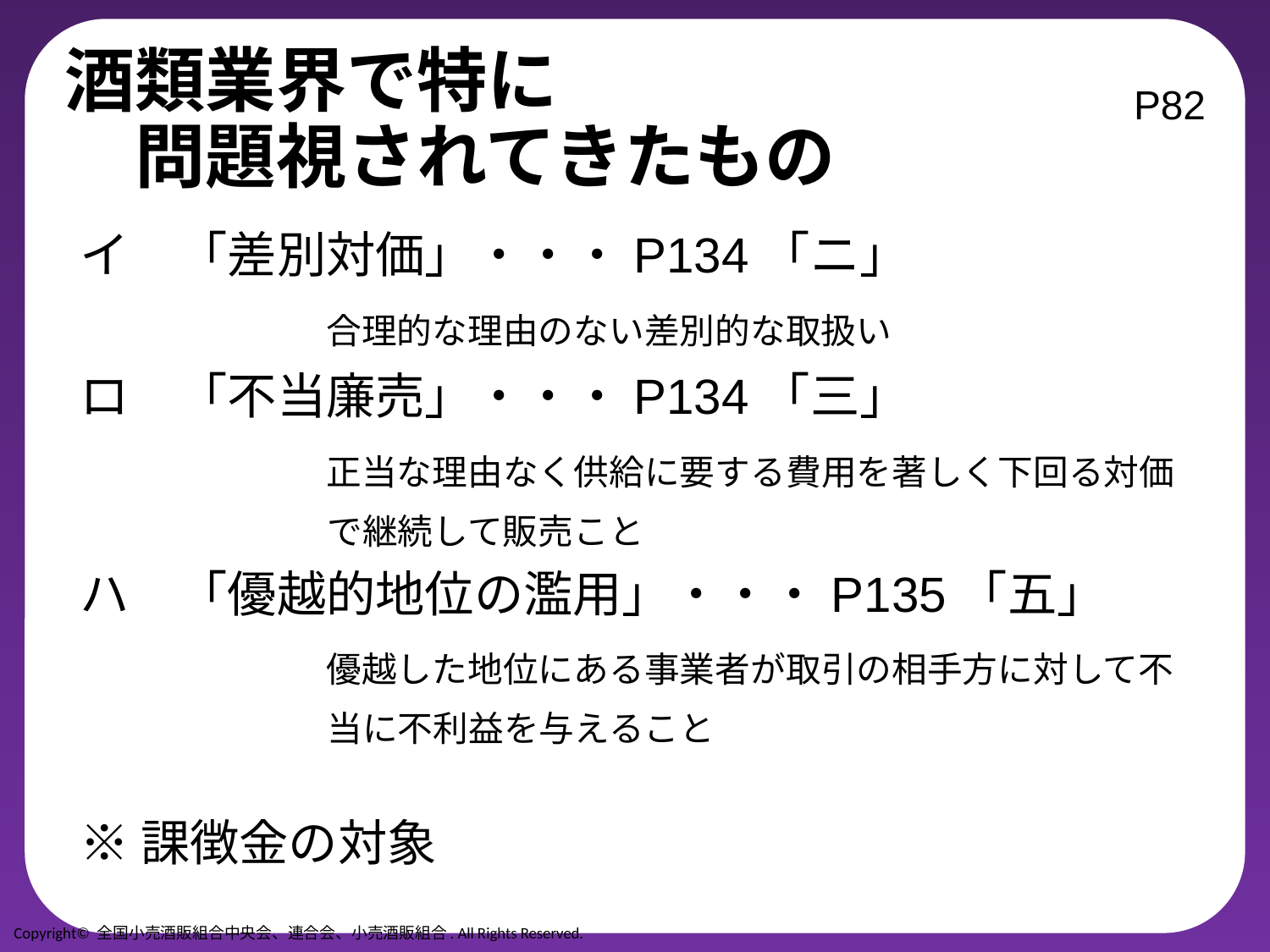

# 酒類業界で特に 　問題視されてきたもの
P82
イ　「差別対価」・・・P134「ニ」
　　　　　合理的な理由のない差別的な取扱い
ロ　「不当廉売」・・・P134「三」
　　　　　正当な理由なく供給に要する費用を著しく下回る対価
　　　　　　　で継続して販売こと
ハ　「優越的地位の濫用」・・・P135「五」
　　　　　優越した地位にある事業者が取引の相手方に対して不
　　　　　　　当に不利益を与えること

※課徴金の対象
Copyright© 全国小売酒販組合中央会、連合会、小売酒販組合. All Rights Reserved.